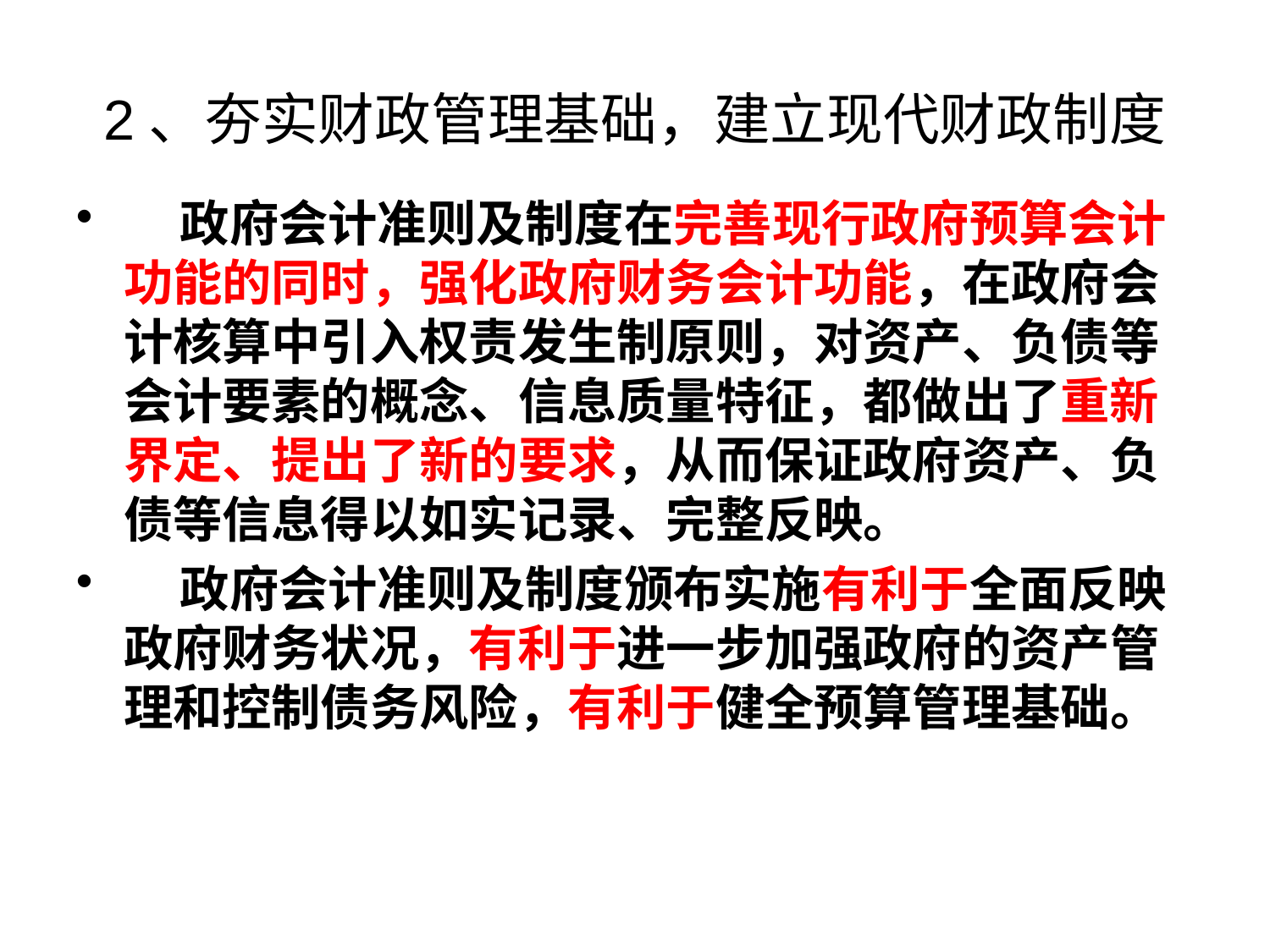

# 2、夯实财政管理基础，建立现代财政制度
    政府会计准则及制度在完善现行政府预算会计功能的同时，强化政府财务会计功能，在政府会计核算中引入权责发生制原则，对资产、负债等会计要素的概念、信息质量特征，都做出了重新界定、提出了新的要求，从而保证政府资产、负债等信息得以如实记录、完整反映。
    政府会计准则及制度颁布实施有利于全面反映政府财务状况，有利于进一步加强政府的资产管理和控制债务风险，有利于健全预算管理基础。